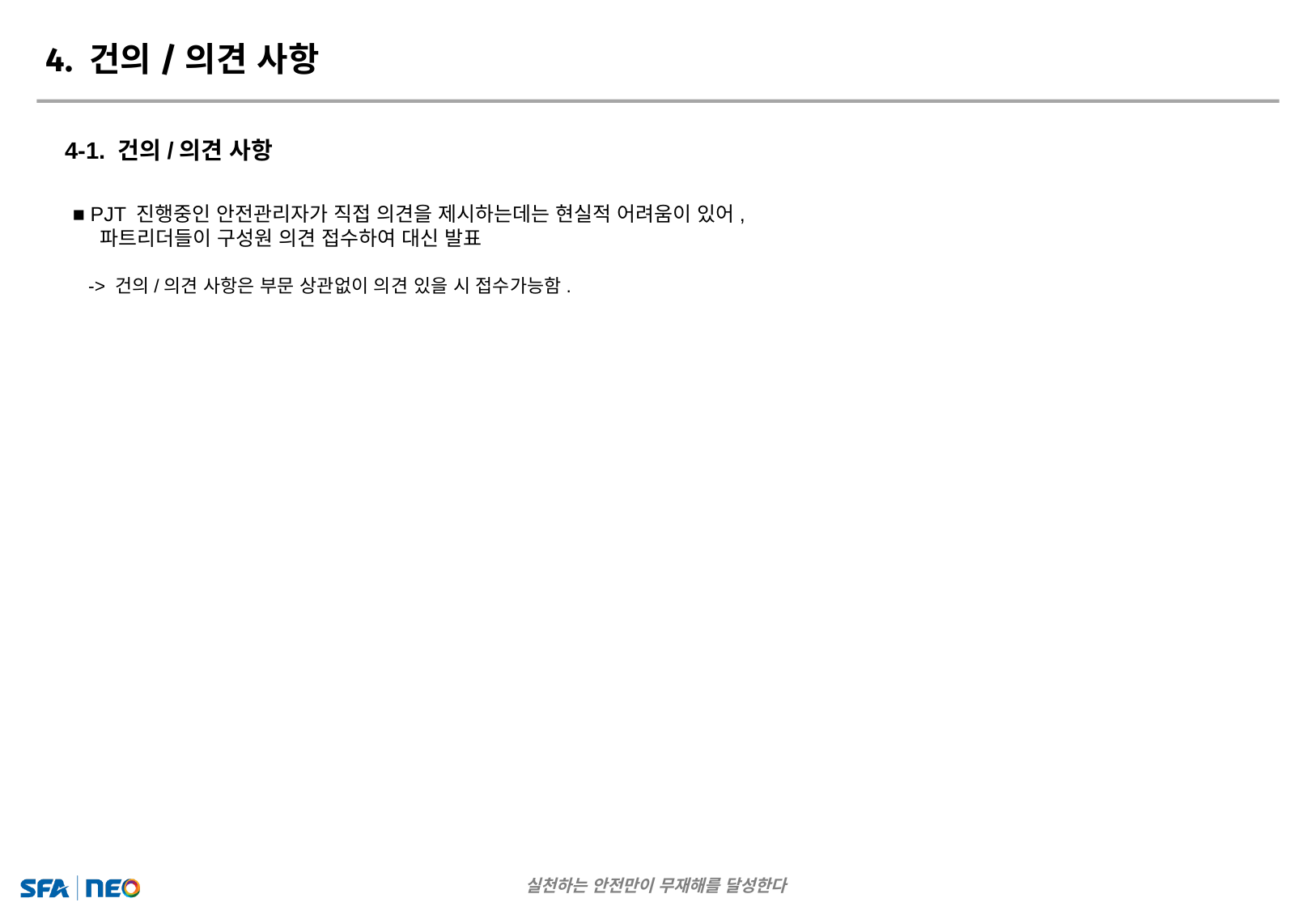

4. 건의/의견 사항
4-1. 건의/의견 사항
■ PJT 진행중인 안전관리자가 직접 의견을 제시하는데는 현실적 어려움이 있어,
    파트리더들이 구성원 의견 접수하여 대신 발표

   -> 건의/의견 사항은 부문 상관없이 의견 있을 시 접수가능함.